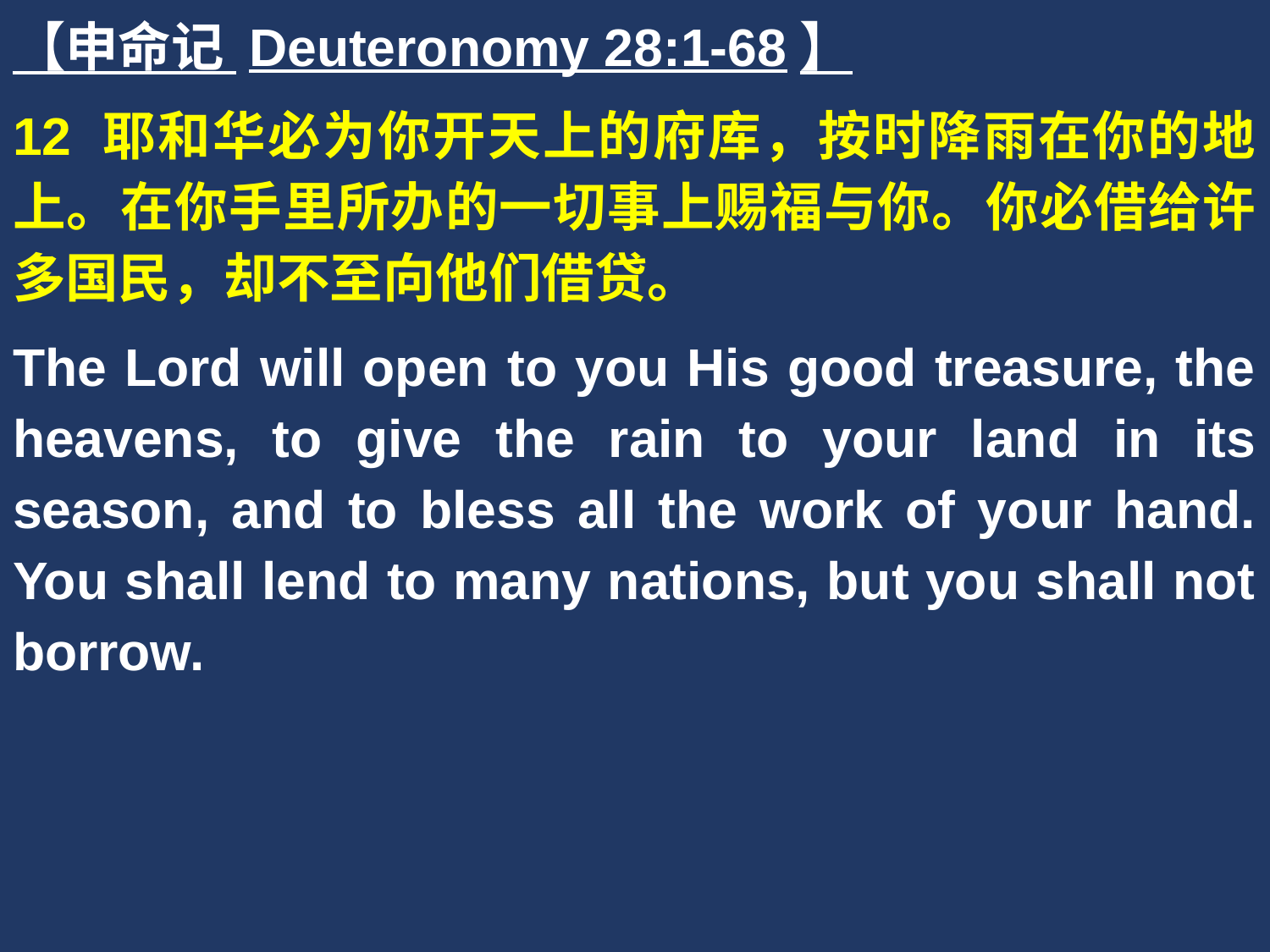

【申命记 Deuteronomy 28:1-68】
12 耶和华必为你开天上的府库，按时降雨在你的地上。在你手里所办的一切事上赐福与你。你必借给许多国民，却不至向他们借贷。
The Lord will open to you His good treasure, the heavens, to give the rain to your land in its season, and to bless all the work of your hand. You shall lend to many nations, but you shall not borrow.